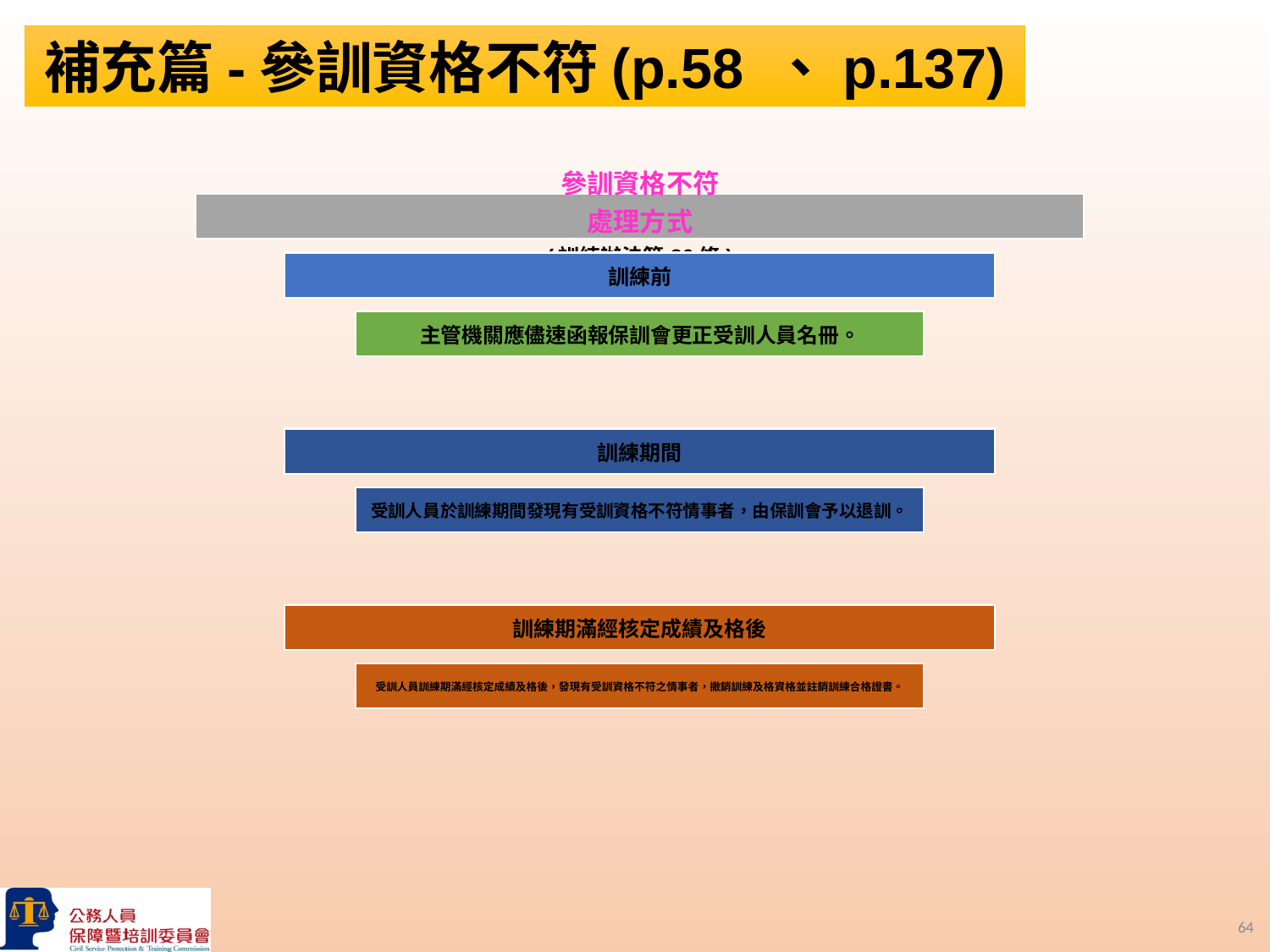

補充篇-參訓資格不符(p.58 、p.137)
參訓資格不符
處理方式
(訓練辦法第20條)
受訓人員於訓練期間發現有受訓資格不符情事者，由保訓會予以退訓。
訓練期滿經核定成績及格後
訓練期間
受訓人員訓練期滿經核定成績及格後，發現有受訓資格不符之情事者，撤銷訓練及格資格並註銷訓練合格證書。
訓練前
主管機關應儘速函報保訓會更正受訓人員名冊。
64